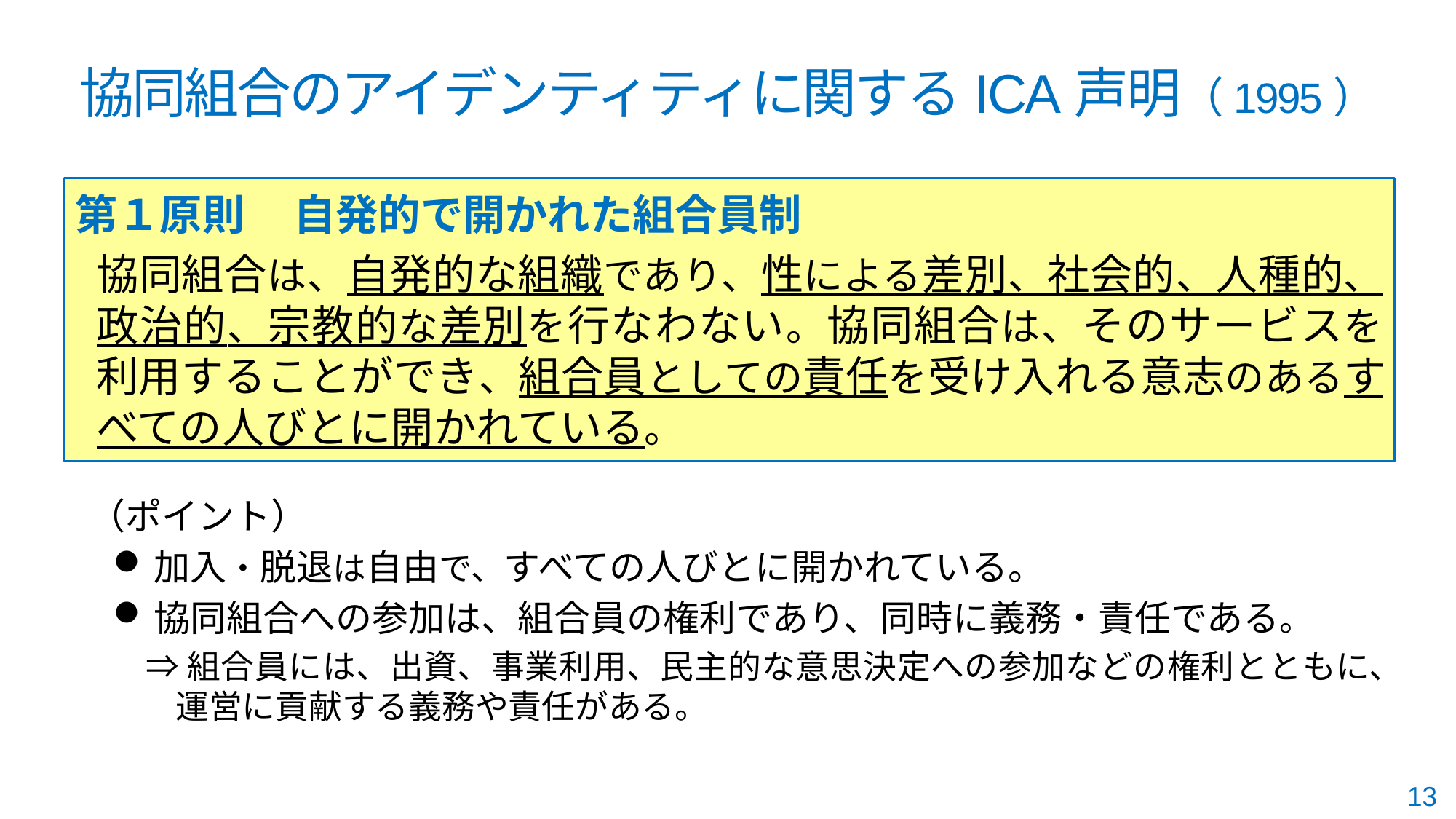

# 協同組合のアイデンティティに関するICA声明（1995）
第１原則	自発的で開かれた組合員制
協同組合は、自発的な組織であり、性による差別、社会的、人種的、政治的、宗教的な差別を行なわない。協同組合は、そのサービスを利用することができ、組合員としての責任を受け入れる意志のあるすべての人びとに開かれている。
（ポイント）
加入・脱退は自由で、すべての人びとに開かれている。
協同組合への参加は、組合員の権利であり、同時に義務・責任である。
⇒組合員には、出資、事業利用、民主的な意思決定への参加などの権利とともに、運営に貢献する義務や責任がある。
13